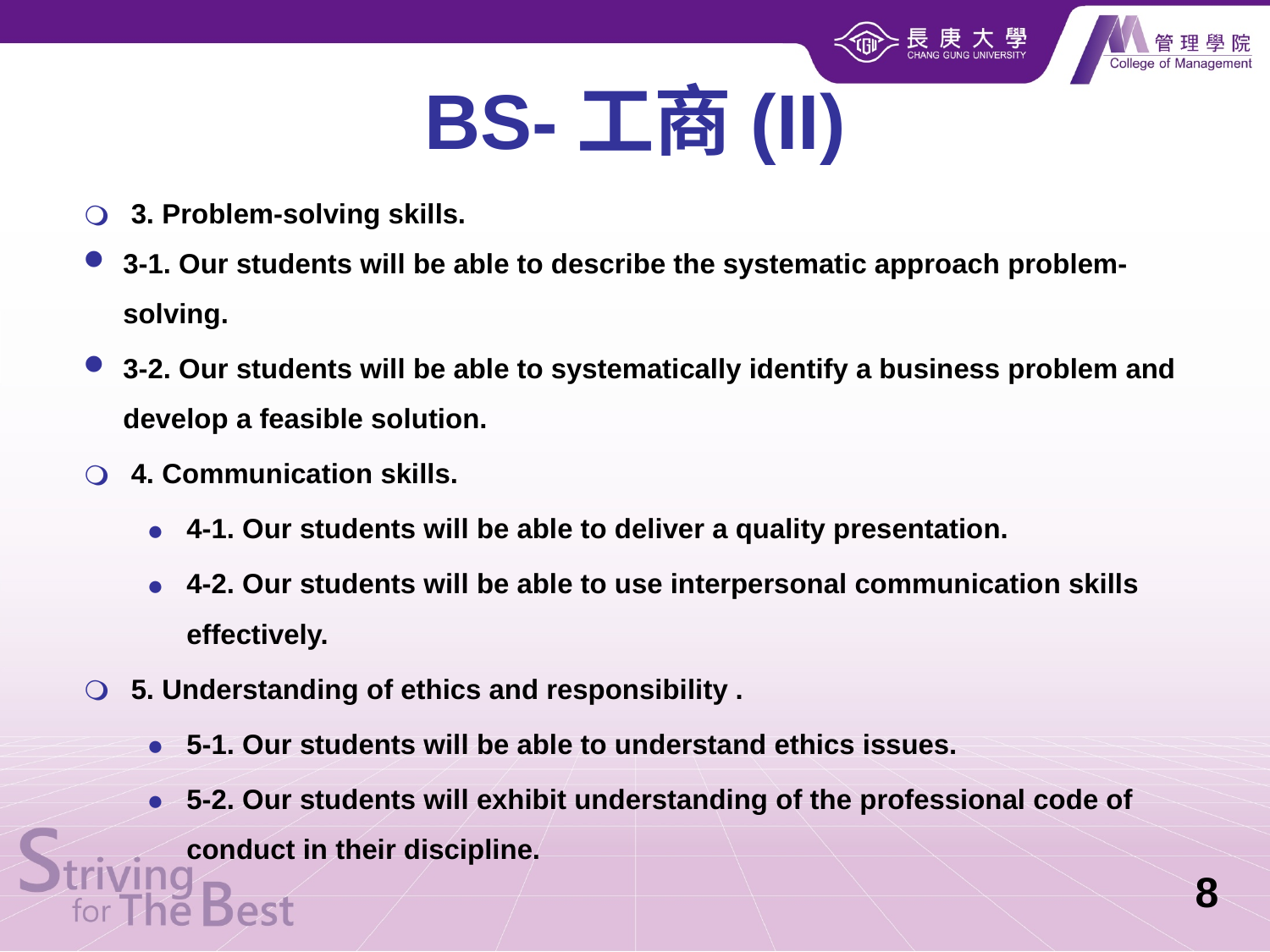

BS-工商(II)
3. Problem-solving skills.
3-1. Our students will be able to describe the systematic approach problem-solving.
3-2. Our students will be able to systematically identify a business problem and develop a feasible solution.
4. Communication skills.
4-1. Our students will be able to deliver a quality presentation.
4-2. Our students will be able to use interpersonal communication skills effectively.
5. Understanding of ethics and responsibility .
5-1. Our students will be able to understand ethics issues.
5-2. Our students will exhibit understanding of the professional code of conduct in their discipline.
8